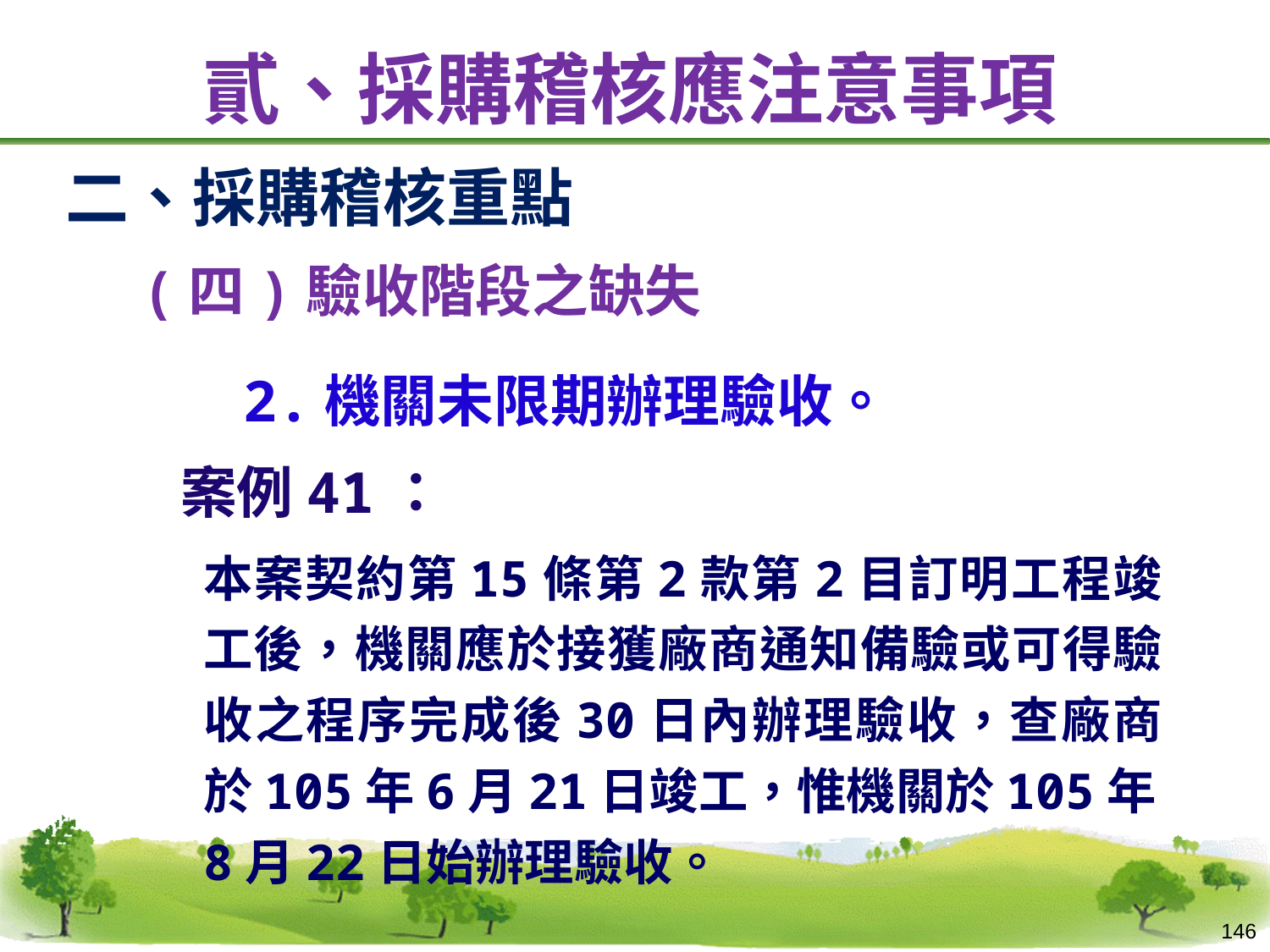

# 貳、採購稽核應注意事項
二、採購稽核重點
(四)驗收階段之缺失
   2.機關未限期辦理驗收。
  案例41：
本案契約第15條第2款第2目訂明工程竣工後，機關應於接獲廠商通知備驗或可得驗收之程序完成後30日內辦理驗收，查廠商於105年6月21日竣工，惟機關於105年8月22日始辦理驗收。

146